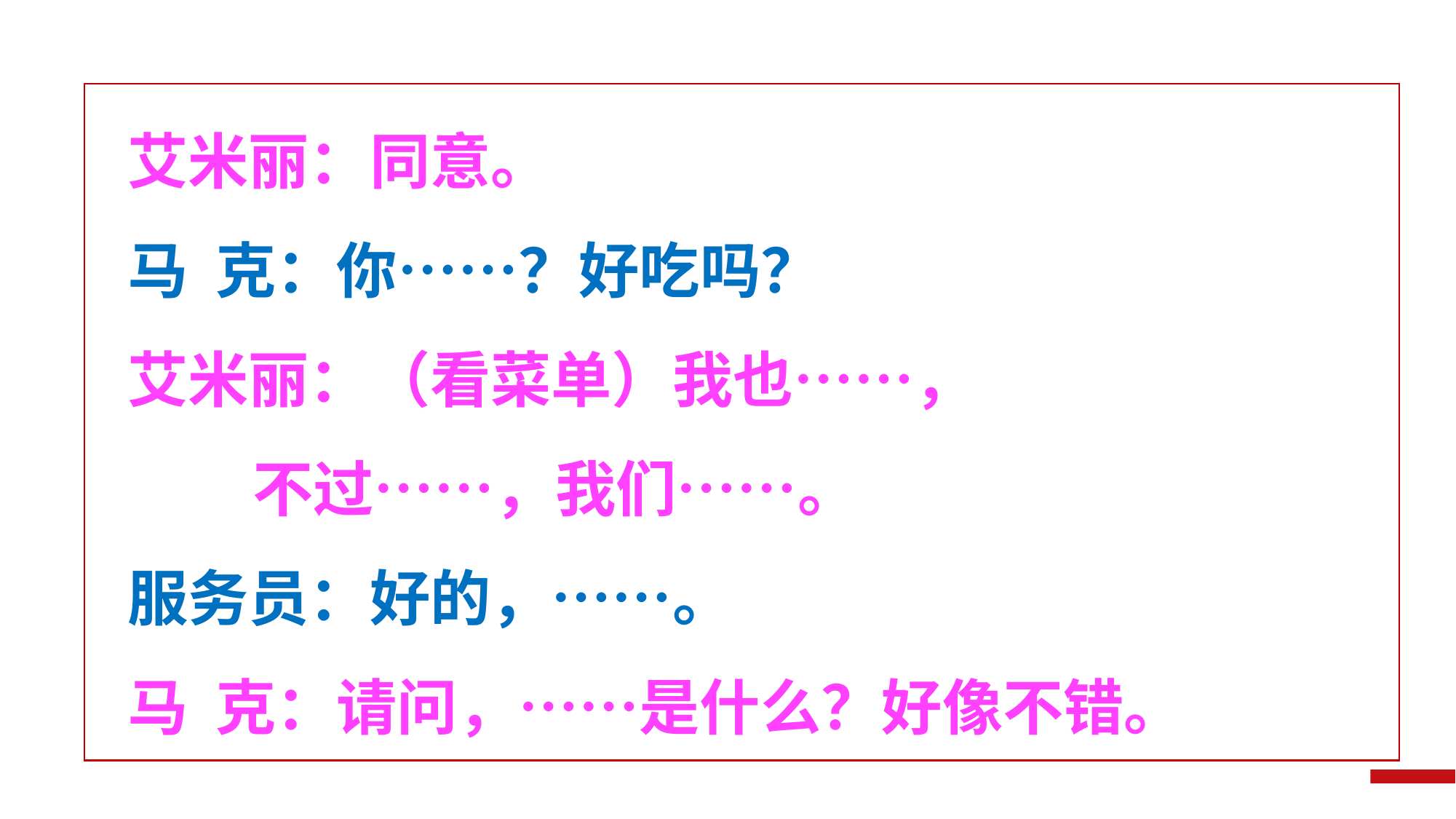

艾米丽：同意。
马  克：你……？好吃吗？
艾米丽：（看菜单）我也……，
        不过……，我们……。
服务员：好的，……。
马  克：请问，……是什么？好像不错。